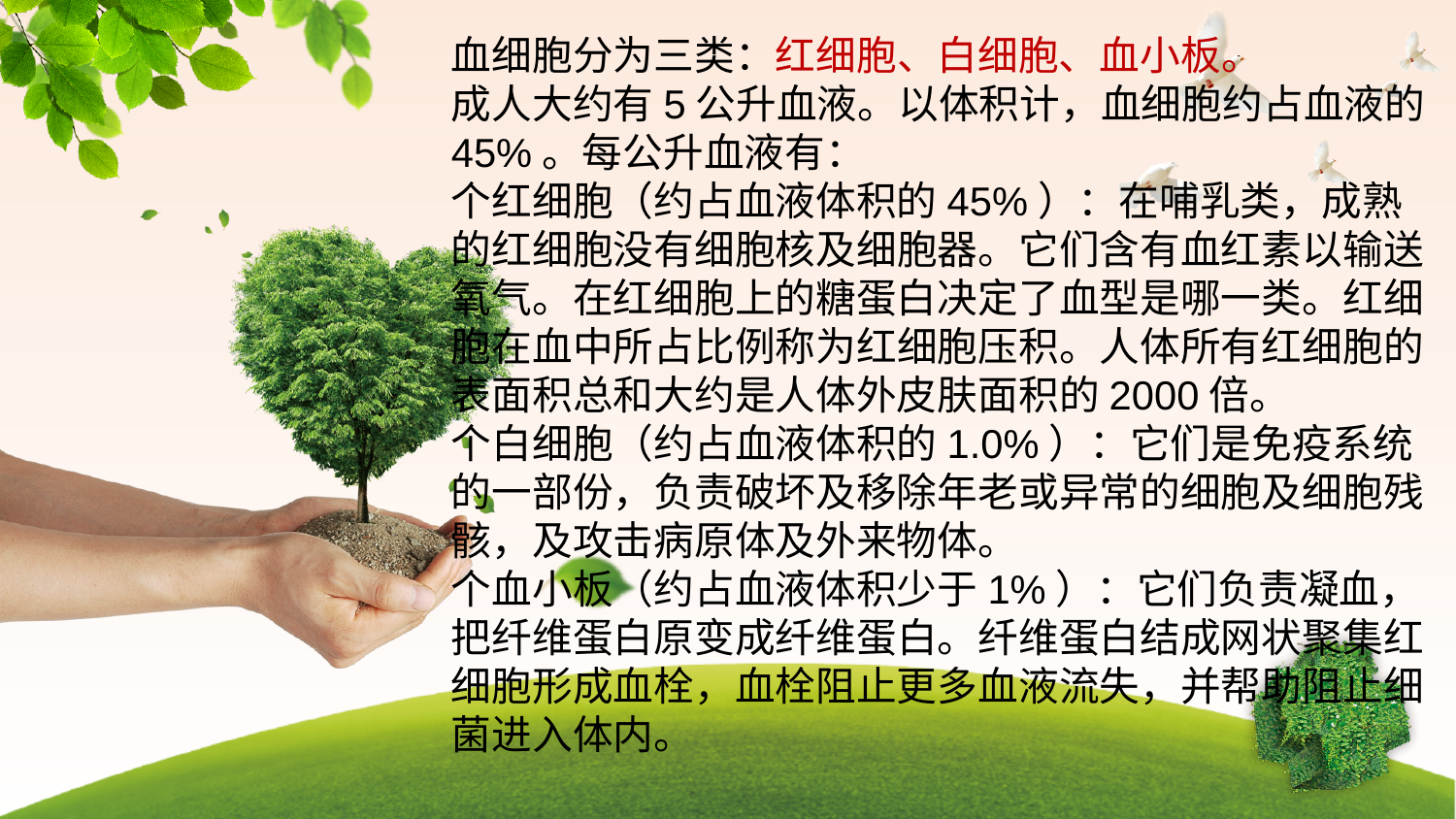

血细胞分为三类：红细胞、白细胞、血小板。
成人大约有5公升血液。以体积计，血细胞约占血液的45%。每公升血液有：
个红细胞（约占血液体积的45%）：在哺乳类，成熟的红细胞没有细胞核及细胞器。它们含有血红素以输送氧气。在红细胞上的糖蛋白决定了血型是哪一类。红细胞在血中所占比例称为红细胞压积。人体所有红细胞的表面积总和大约是人体外皮肤面积的2000倍。
个白细胞（约占血液体积的1.0%）：它们是免疫系统的一部份，负责破坏及移除年老或异常的细胞及细胞残骸，及攻击病原体及外来物体。
个血小板（约占血液体积少于1%）：它们负责凝血，把纤维蛋白原变成纤维蛋白。纤维蛋白结成网状聚集红细胞形成血栓，血栓阻止更多血液流失，并帮助阻止细菌进入体内。